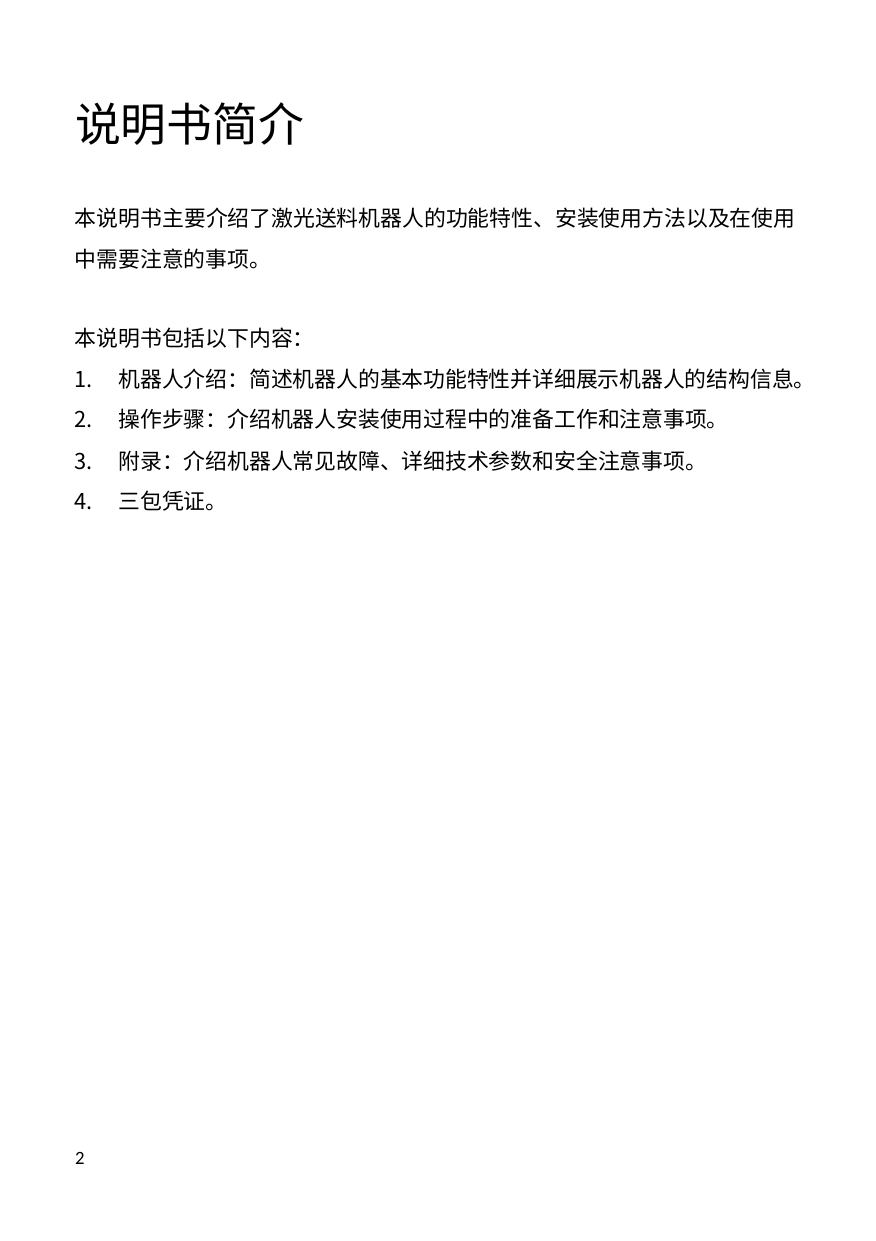

# 说明书简介
本说明书主要介绍了激光送料机器人的功能特性、安装使用方法以及在使用 中需要注意的事项。

本说明书包括以下内容：
机器人介绍：简述机器人的基本功能特性并详细展示机器人的结构信息。
操作步骤：介绍机器人安装使用过程中的准备工作和注意事项。
附录：介绍机器人常见故障、详细技术参数和安全注意事项。
三包凭证。
2